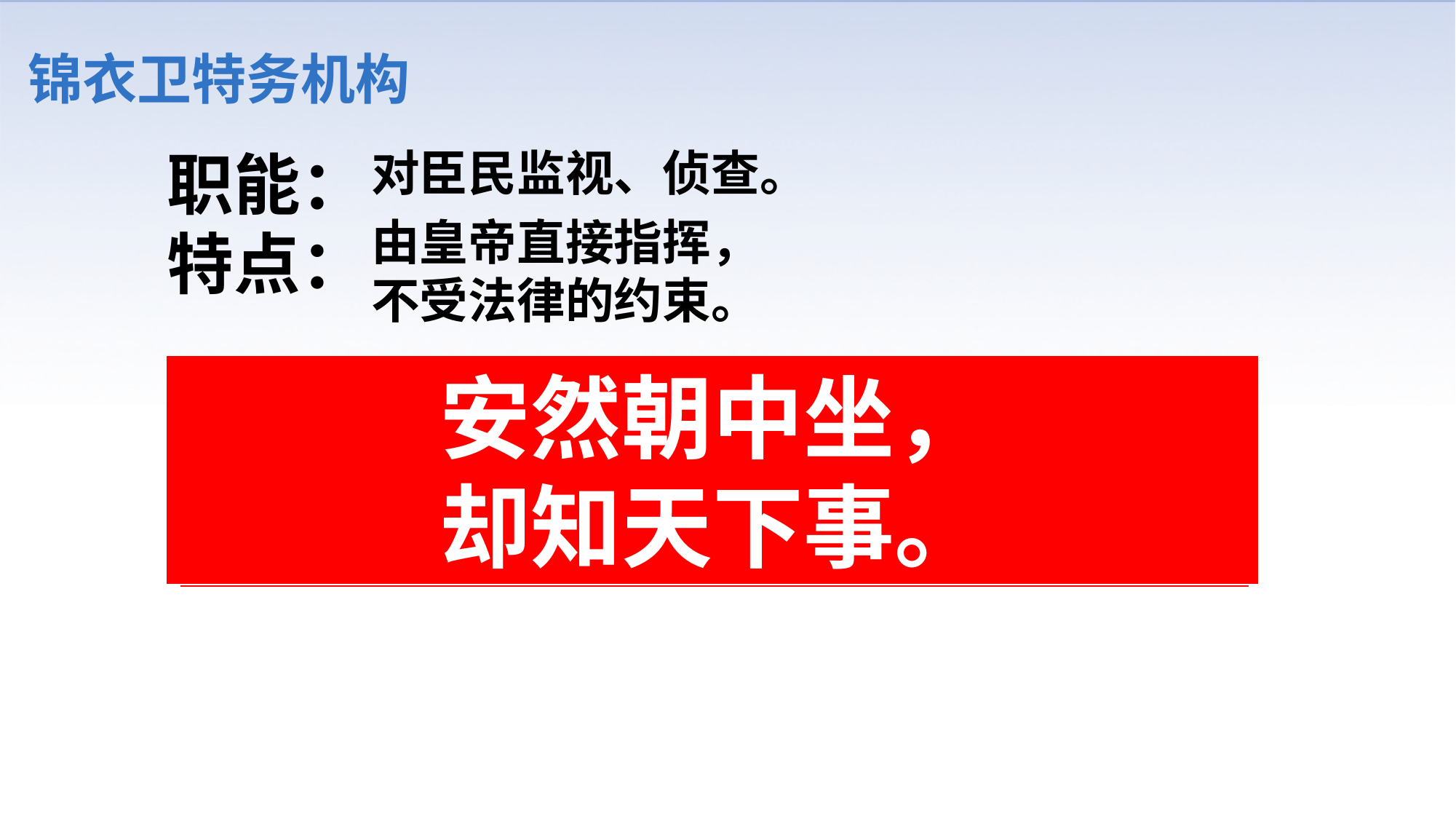

锦衣卫特务机构
职能：
特点：
对臣民监视、侦查。
由皇帝直接指挥，
不受法律的约束。
安然朝中坐，
却知天下事。
  时京官每旦入朝，必与妻子诀别，
  及暮无事则相庆，以为又活一日。
                   —《稗史汇编》